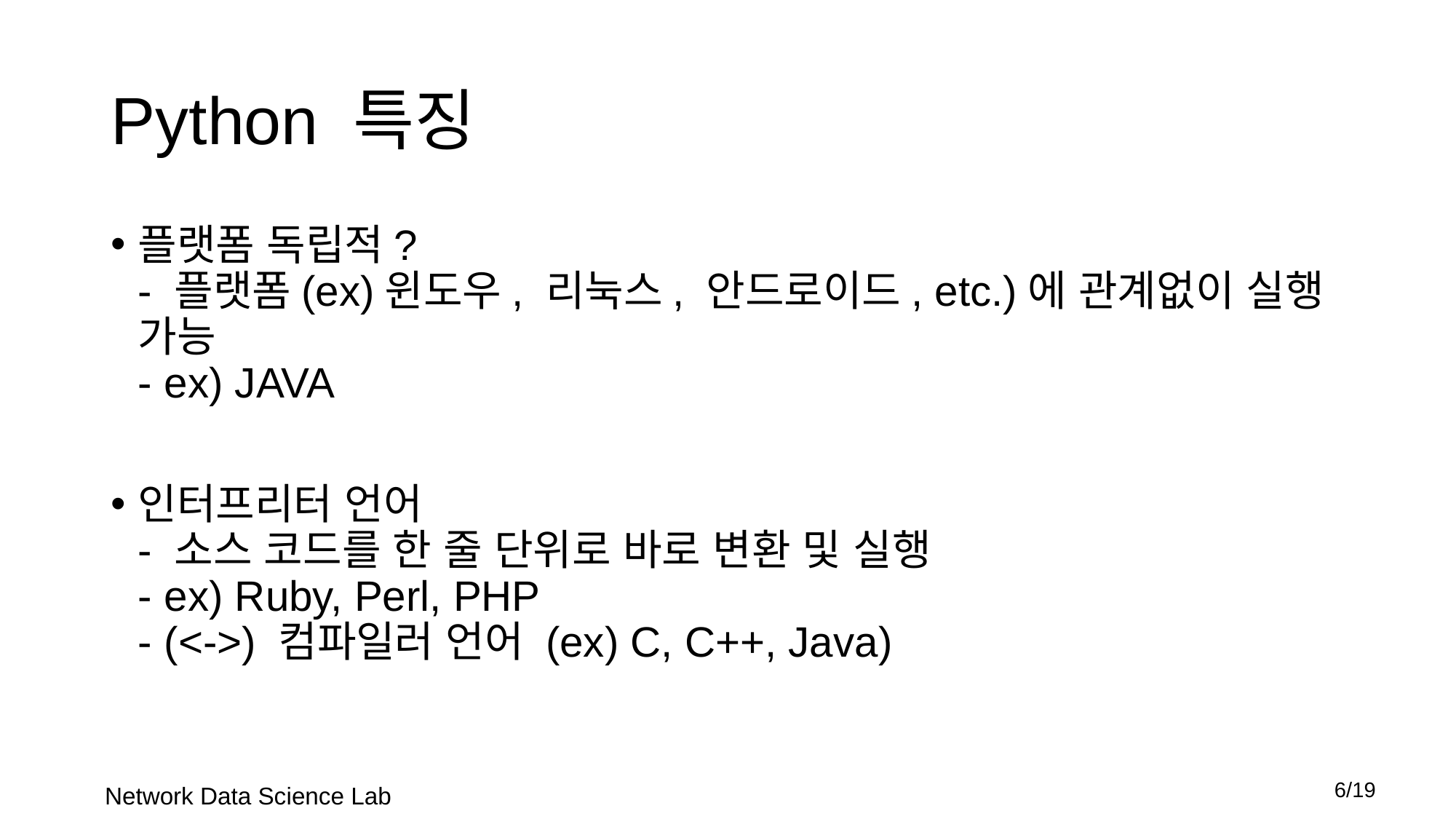

# Python 특징
플랫폼 독립적?
- 플랫폼(ex)윈도우, 리눅스, 안드로이드, etc.)에 관계없이 실행 가능
- ex) JAVA

인터프리터 언어
- 소스 코드를 한 줄 단위로 바로 변환 및 실행
- ex) Ruby, Perl, PHP
- (<->) 컴파일러 언어 (ex) C, C++, Java)
6/19